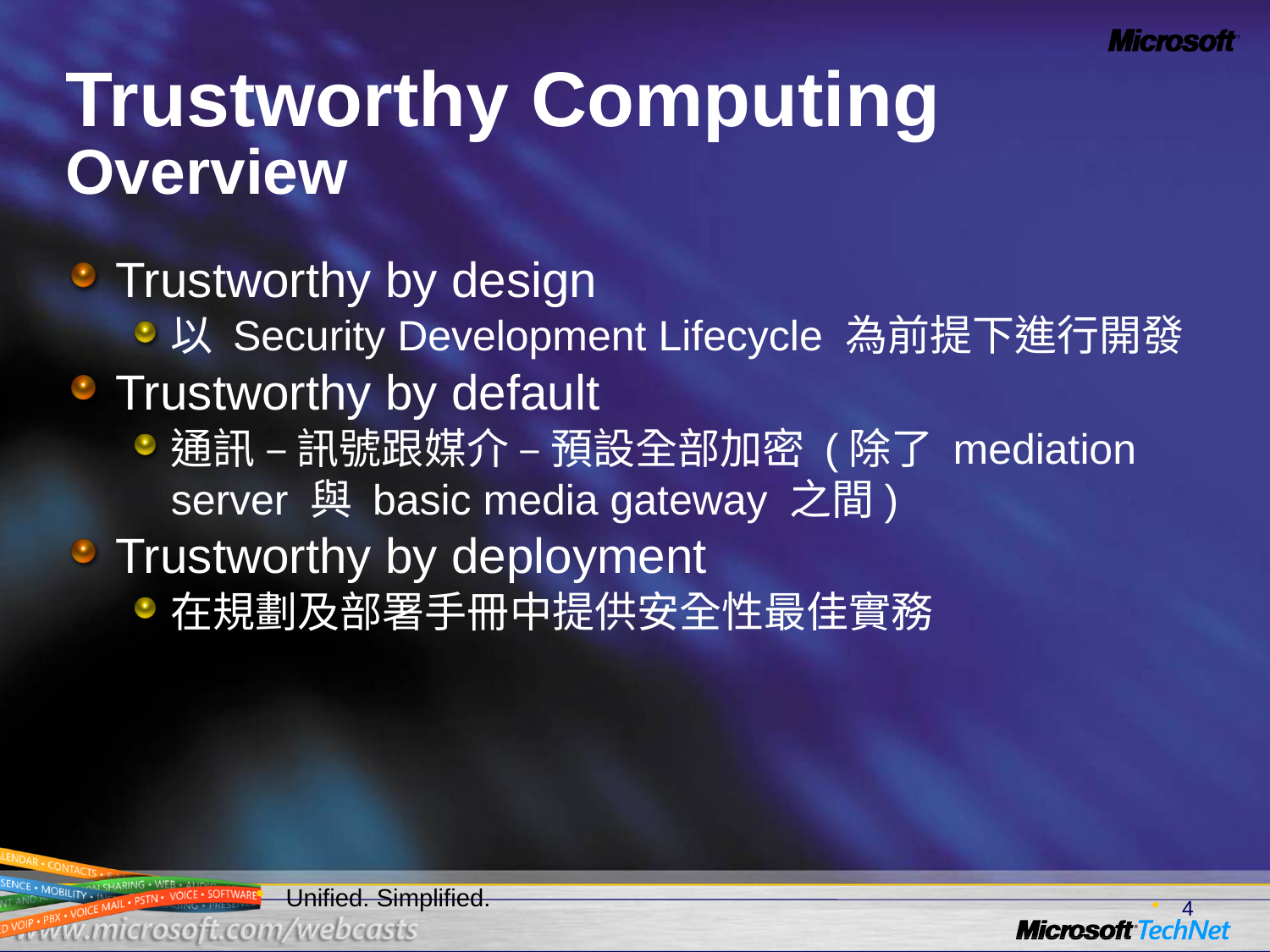

# Trustworthy Computing Overview
Trustworthy by design
以 Security Development Lifecycle 為前提下進行開發
Trustworthy by default
通訊 – 訊號跟媒介 – 預設全部加密 (除了 mediation server 與 basic media gateway 之間)
Trustworthy by deployment
在規劃及部署手冊中提供安全性最佳實務
4